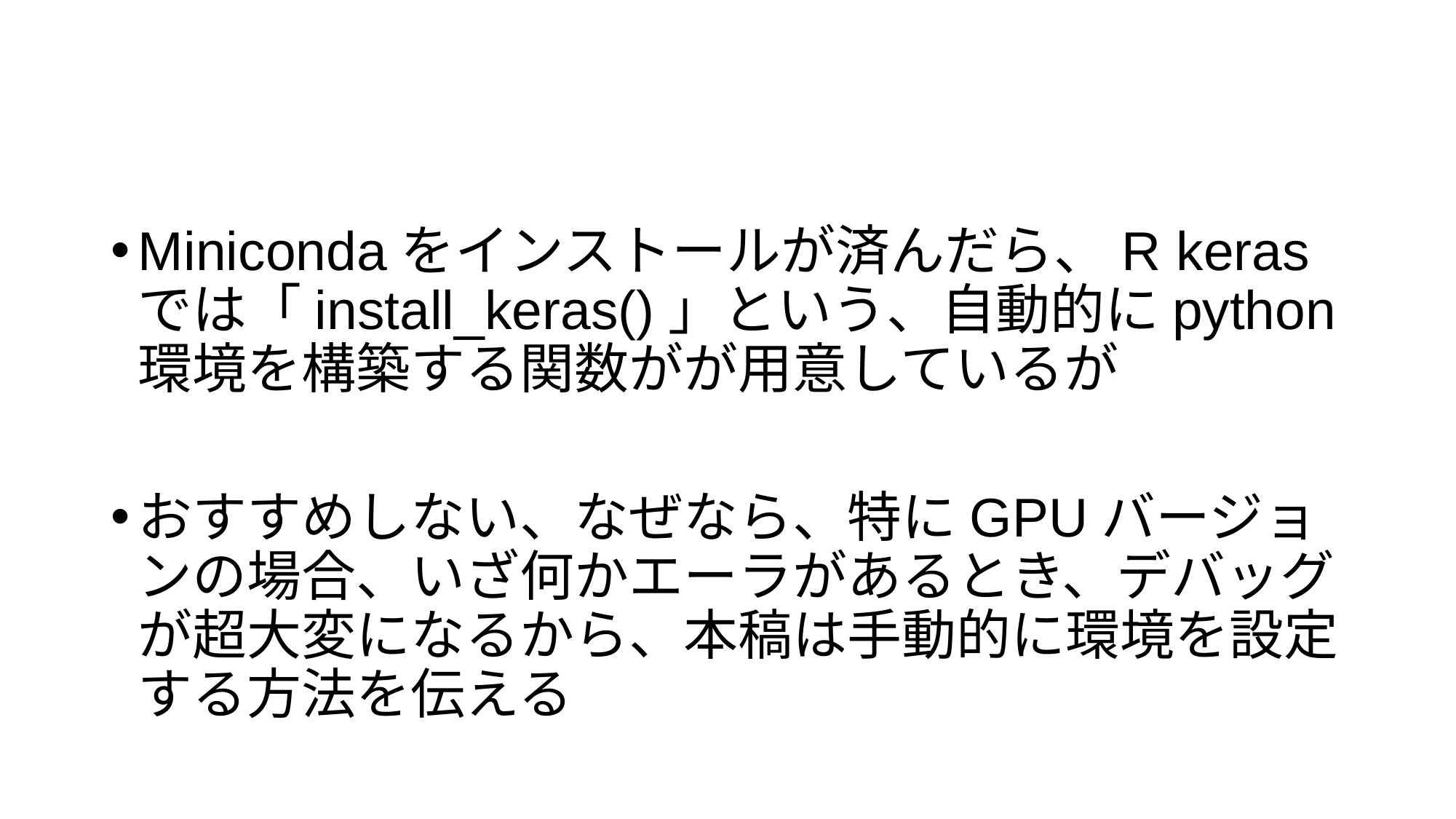

#
Minicondaをインストールが済んだら、R kerasでは「install_keras()」という、自動的にpython環境を構築する関数がが用意しているが

おすすめしない、なぜなら、特にGPUバージョンの場合、いざ何かエーラがあるとき、デバッグが超大変になるから、本稿は手動的に環境を設定する方法を伝える